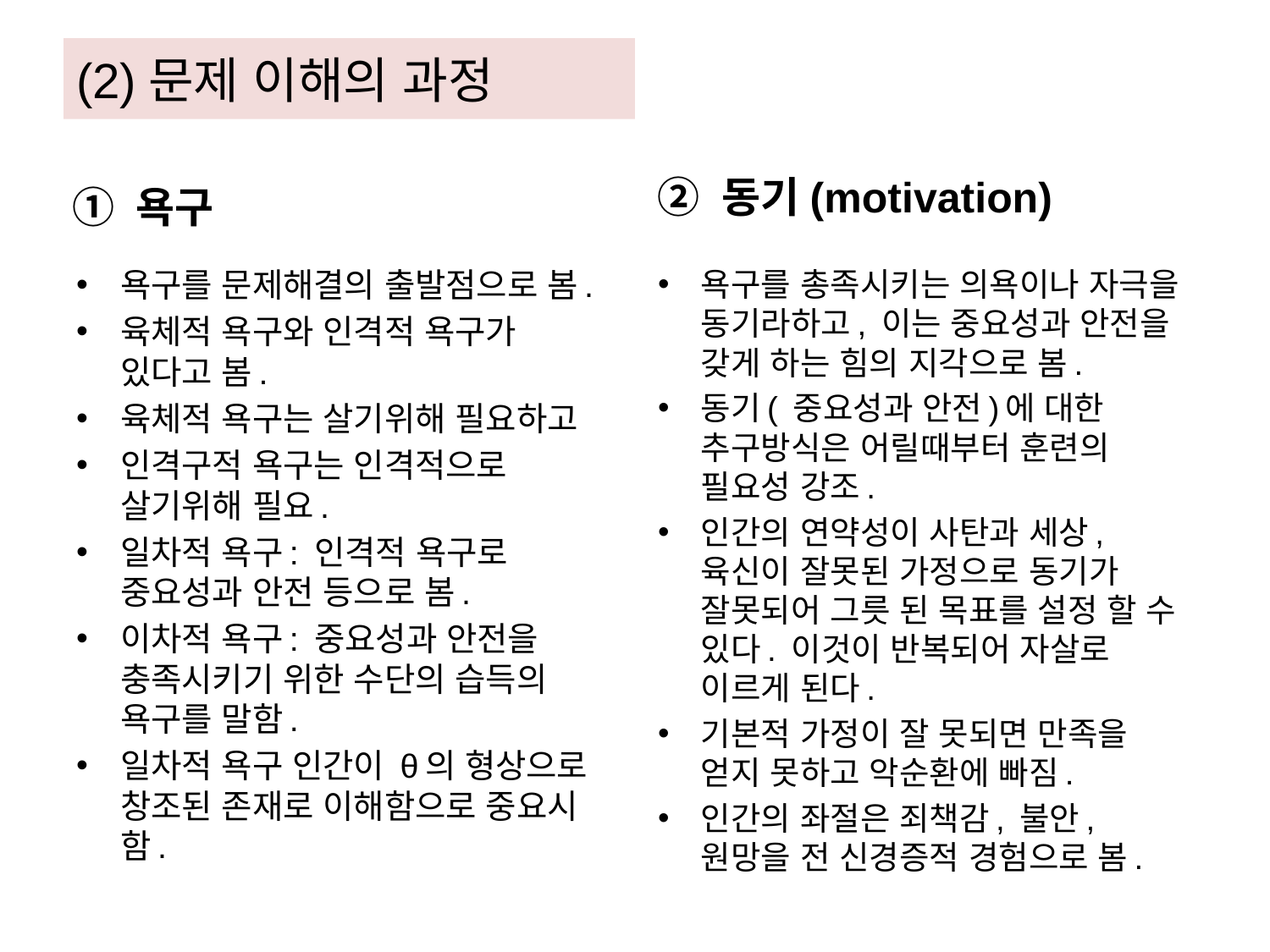

# (2)문제 이해의 과정
② 동기(motivation)
욕구
욕구를 문제해결의 출발점으로 봄.
육체적 욕구와 인격적 욕구가 있다고 봄.
육체적 욕구는 살기위해 필요하고
인격구적 욕구는 인격적으로 살기위해 필요.
일차적 욕구: 인격적 욕구로 중요성과 안전 등으로 봄.
이차적 욕구: 중요성과 안전을 충족시키기 위한 수단의 습득의 욕구를 말함.
일차적 욕구 인간이 θ의 형상으로 창조된 존재로 이해함으로 중요시함.
욕구를 총족시키는 의욕이나 자극을 동기라하고, 이는 중요성과 안전을 갖게 하는 힘의 지각으로 봄.
동기( 중요성과 안전)에 대한 추구방식은 어릴때부터 훈련의 필요성 강조.
인간의 연약성이 사탄과 세상, 육신이 잘못된 가정으로 동기가 잘못되어 그릇 된 목표를 설정 할 수 있다. 이것이 반복되어 자살로 이르게 된다.
기본적 가정이 잘 못되면 만족을 얻지 못하고 악순환에 빠짐.
인간의 좌절은 죄책감, 불안, 원망을 전 신경증적 경험으로 봄.